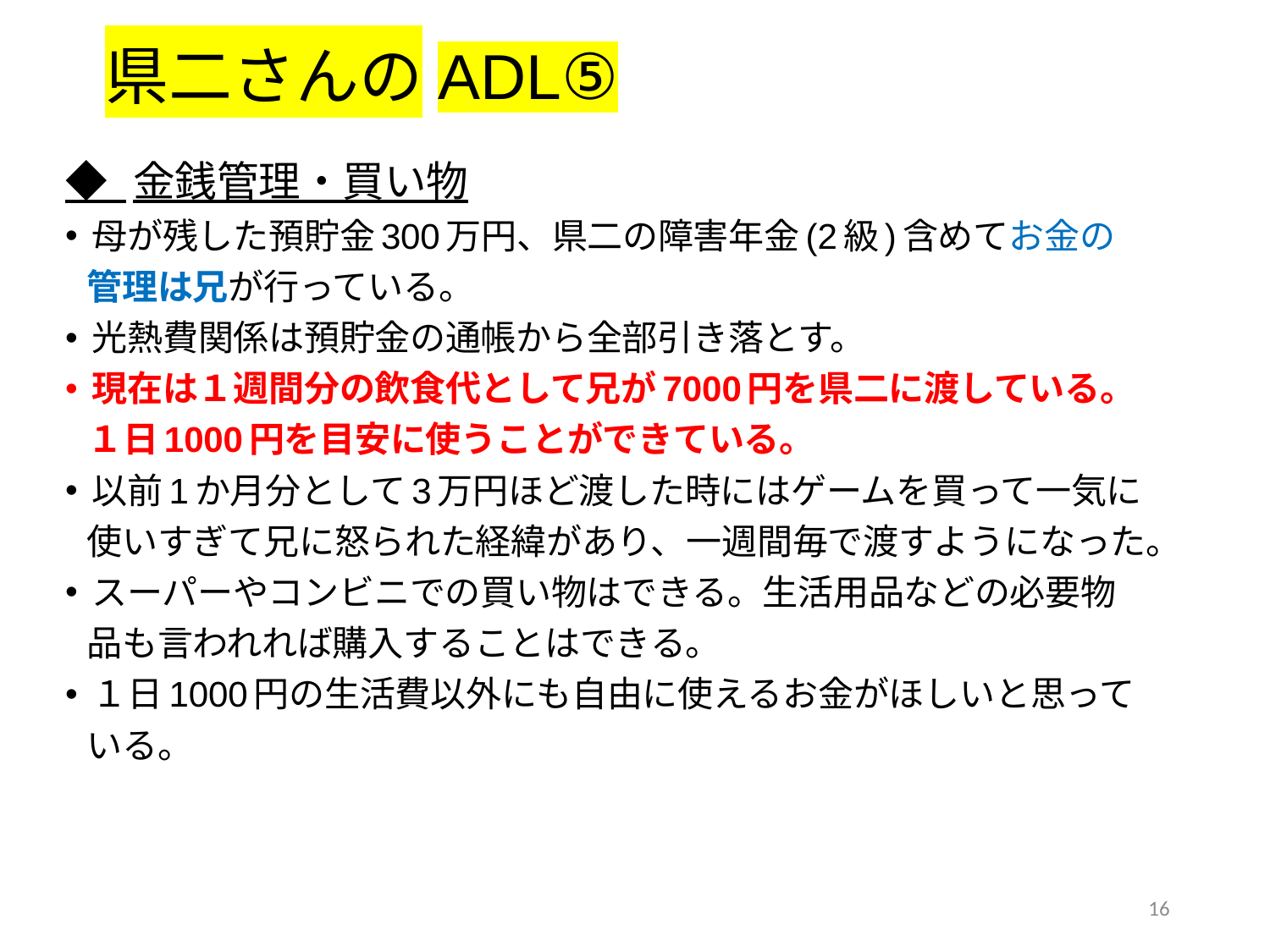

# 県二さんのADL⑤
◆  金銭管理・買い物
母が残した預貯金300万円、県二の障害年金(2級)含めてお金の
  管理は兄が行っている。
光熱費関係は預貯金の通帳から全部引き落とす。
現在は１週間分の飲食代として兄が7000円を県二に渡している。
  １日1000円を目安に使うことができている。
以前1か月分として3万円ほど渡した時にはゲームを買って一気に
  使いすぎて兄に怒られた経緯があり、一週間毎で渡すようになった。
スーパーやコンビニでの買い物はできる。生活用品などの必要物
  品も言われれば購入することはできる。
１日1000円の生活費以外にも自由に使えるお金がほしいと思って
  いる。
16